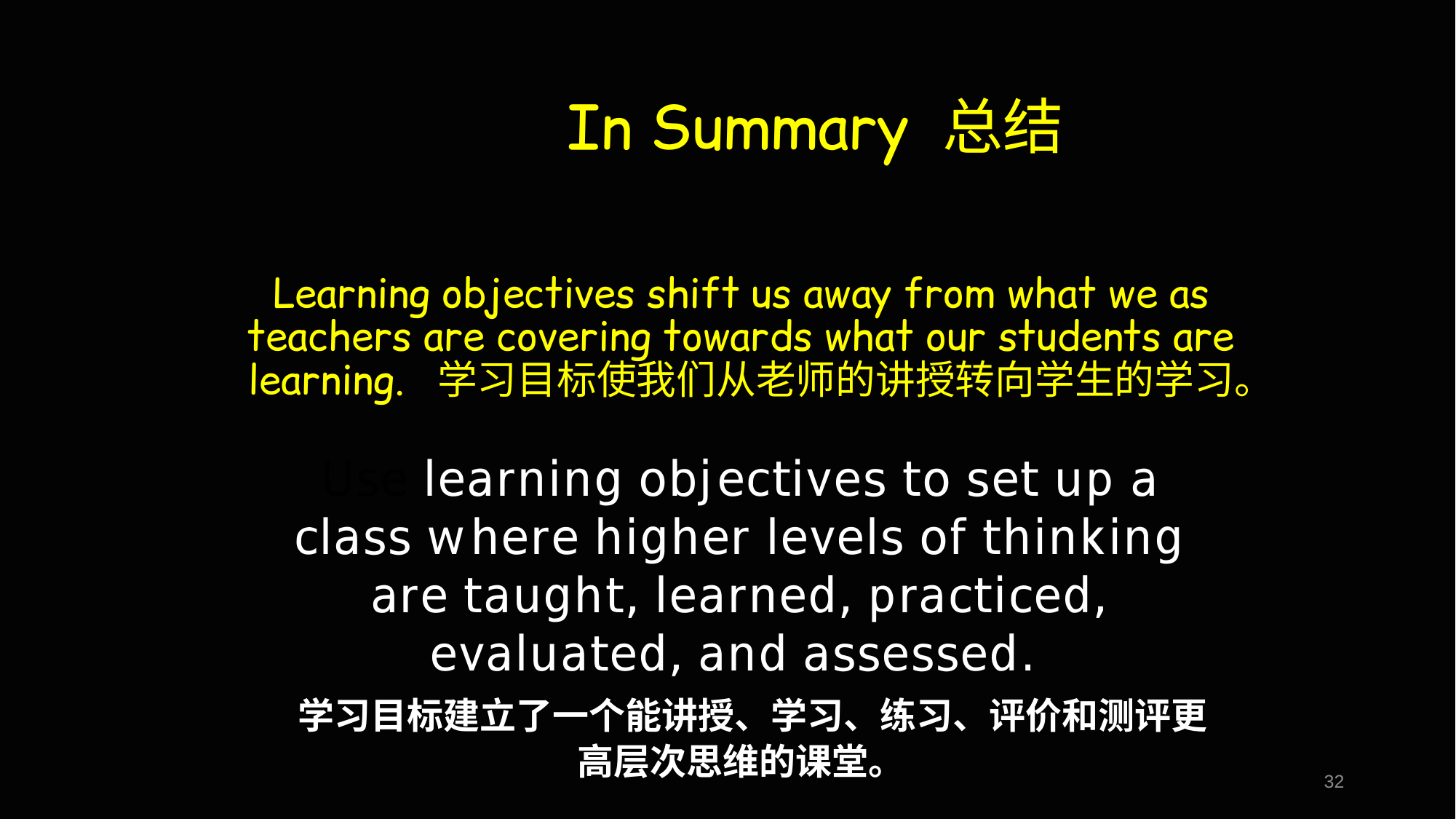

In Summary 总结
# Learning objectives shift us away from what we as teachers are covering towards what our students are learning.  学习目标使我们从老师的讲授转向学生的学习。
Use learning objectives to set up a class where higher levels of thinking are taught, learned, practiced, evaluated, and assessed.
 学习目标建立了一个能讲授、学习、练习、评价和测评更高层次思维的课堂。
32